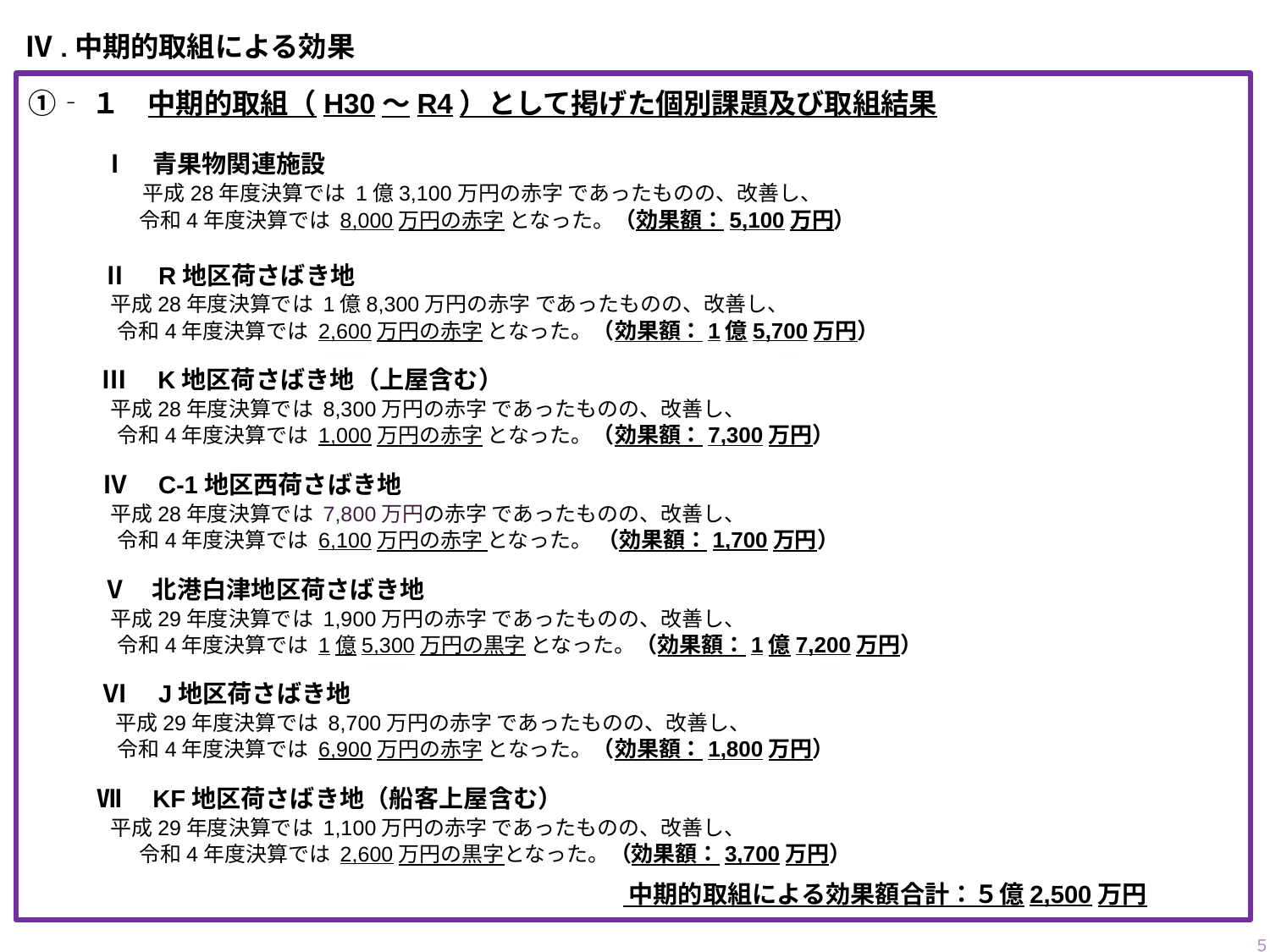

# Ⅳ.中期的取組による効果

①‐１　中期的取組（H30～R4）として掲げた個別課題及び取組結果

　　　Ⅰ　青果物関連施設
　　　　　平成28年度決算では 1億3,100万円の赤字 であったものの、改善し、
　　　　　 令和4年度決算では 8,000万円の赤字 となった。（効果額：5,100万円）

　　　Ⅱ　R地区荷さばき地
               平成28年度決算では 1億8,300万円の赤字 であったものの、改善し、
　　          令和4年度決算では 2,600万円の赤字 となった。（効果額：1億5,700万円）

　　　 Ⅲ　K地区荷さばき地（上屋含む）
               平成28年度決算では 8,300万円の赤字 であったものの、改善し、
　　          令和4年度決算では 1,000万円の赤字 となった。（効果額：7,300万円）

　　　Ⅳ　C-1地区西荷さばき地
               平成28年度決算では 7,800万円の赤字 であったものの、改善し、
　　          令和4年度決算では 6,100万円の赤字 となった。 （効果額：1,700万円）

　　　Ⅴ　北港白津地区荷さばき地
               平成29年度決算では 1,900万円の赤字 であったものの、改善し、
　　          令和4年度決算では 1億5,300万円の黒字 となった。（効果額：1億7,200万円）

　　　Ⅵ　J地区荷さばき地
                平成29年度決算では 8,700万円の赤字 であったものの、改善し、
　　          令和4年度決算では 6,900万円の赤字 となった。（効果額：1,800万円）

　　　Ⅶ　KF地区荷さばき地（船客上屋含む）
               平成29年度決算では 1,100万円の赤字 であったものの、改善し、
　　　　　 令和4年度決算では 2,600万円の黒字となった。（効果額：3,700万円）

　　　　　　　　　　　　　　　　　　　　　　　　 中期的取組による効果額合計：５億2,500万円
５